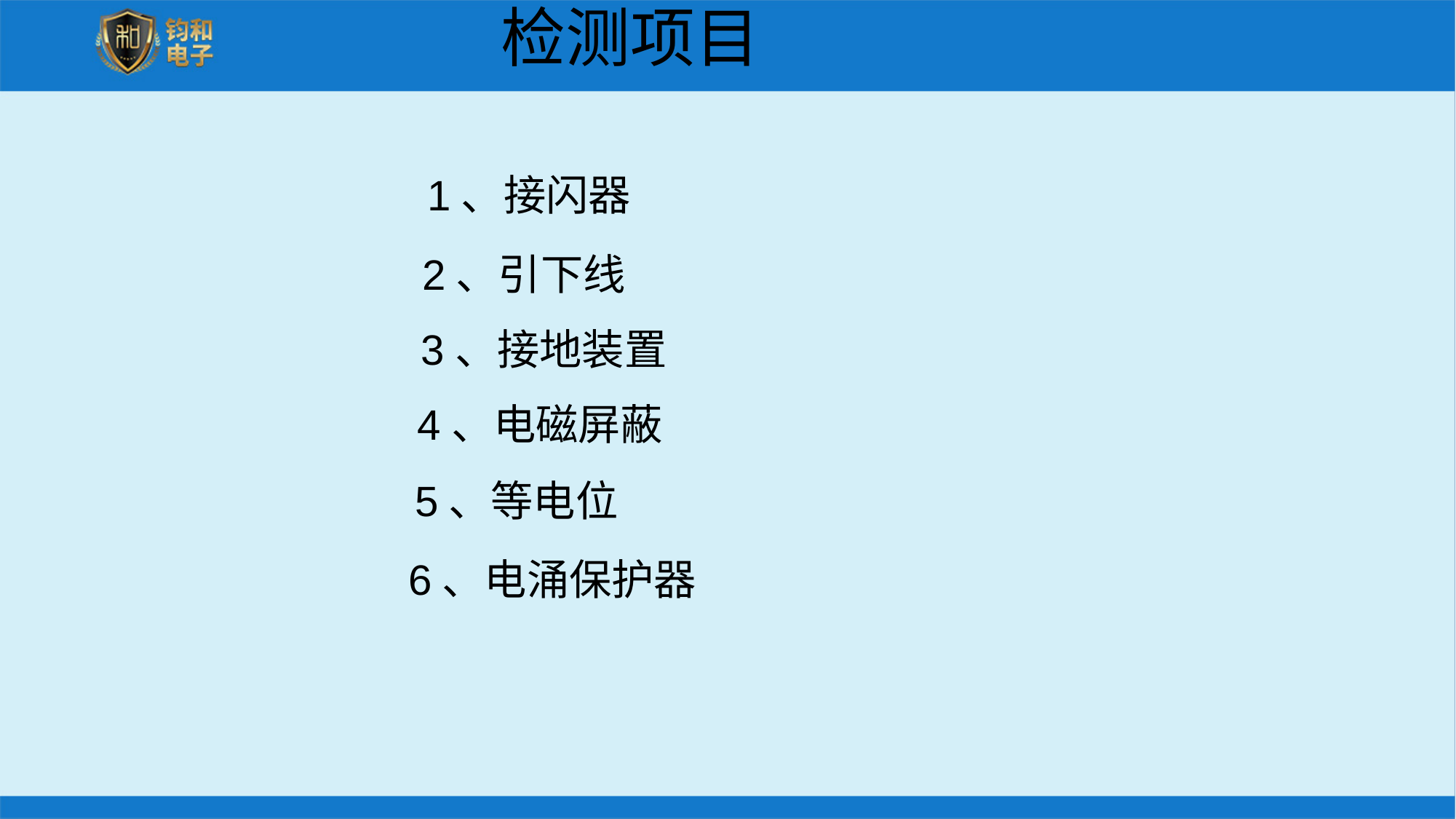

# 检测项目
1、接闪器
2、引下线
3、接地装置
4、电磁屏蔽
5、等电位
6、电涌保护器